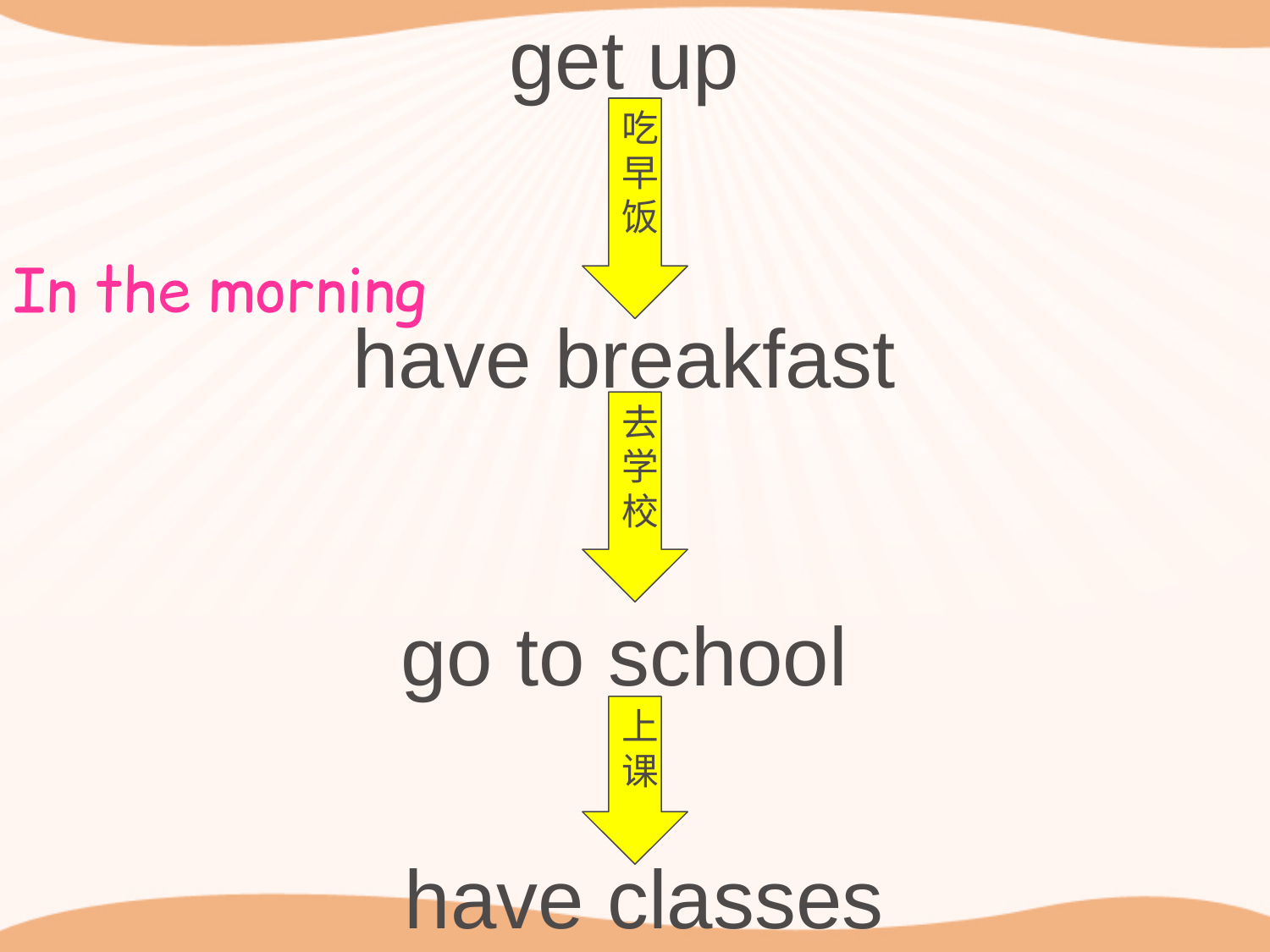

get up

have breakfast

go to school

吃早饭
In the morning
去学校
上课
have classes